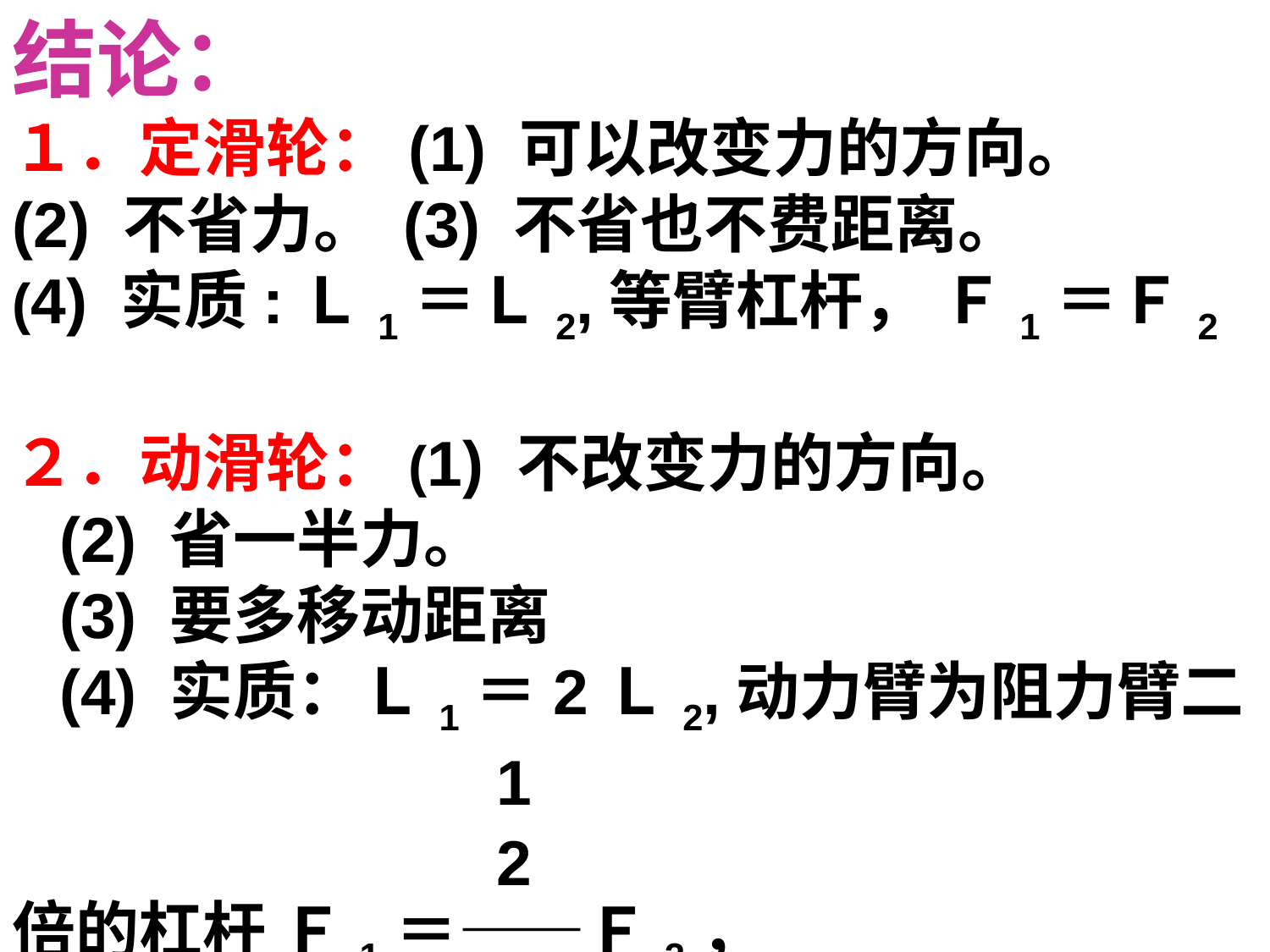

结论：
１．定滑轮：(1) 可以改变力的方向。
(2) 不省力。 (3) 不省也不费距离。
(4) 实质:Ｌ1＝Ｌ2,等臂杠杆， Ｆ1＝Ｆ2

２．动滑轮：(1) 不改变力的方向。
   (2) 省一半力。
   (3) 要多移动距离
   (4) 实质：Ｌ1＝2Ｌ2,动力臂为阻力臂二

倍的杠杆 Ｆ1＝——Ｆ2，
1
2